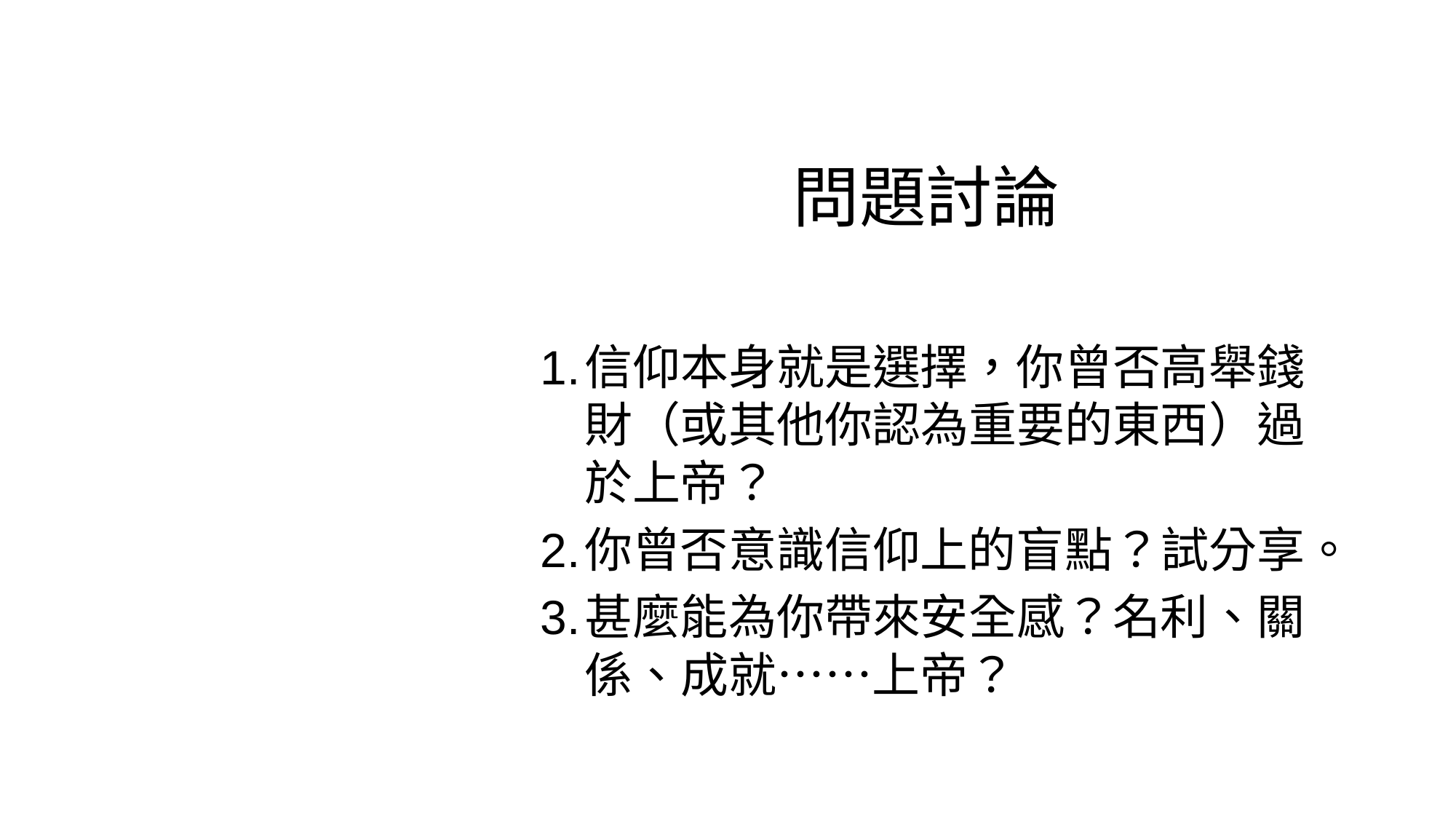

問題討論
信仰本身就是選擇，你曾否高舉錢財（或其他你認為重要的東西）過於上帝？
你曾否意識信仰上的盲點？試分享。
甚麼能為你帶來安全感？名利、關係、成就……上帝？